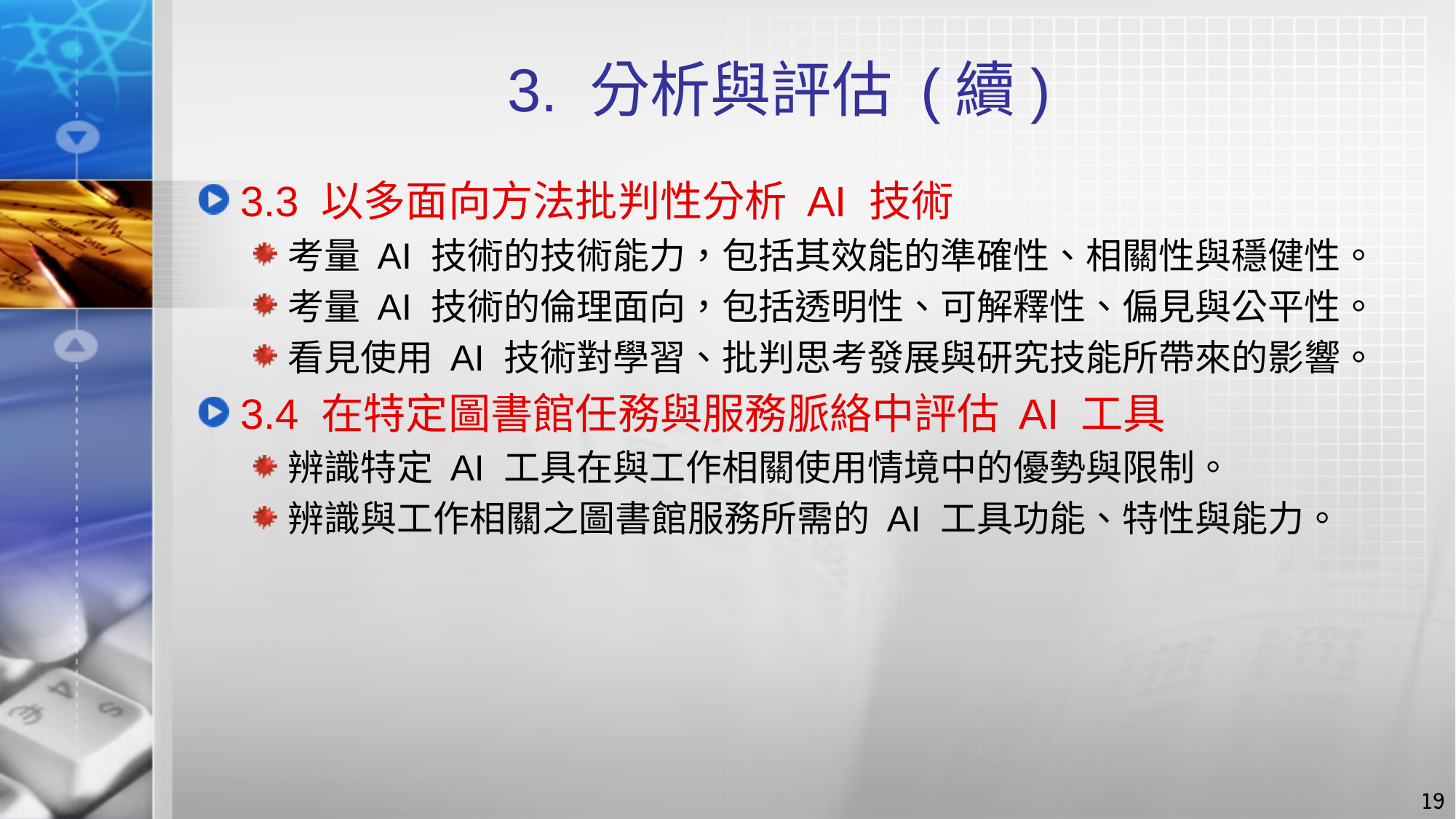

# 3. 分析與評估 (續)
3.3 以多面向方法批判性分析 AI 技術
考量 AI 技術的技術能力，包括其效能的準確性、相關性與穩健性。
考量 AI 技術的倫理面向，包括透明性、可解釋性、偏見與公平性。
看見使用 AI 技術對學習、批判思考發展與研究技能所帶來的影響。
3.4 在特定圖書館任務與服務脈絡中評估 AI 工具
辨識特定 AI 工具在與工作相關使用情境中的優勢與限制。
辨識與工作相關之圖書館服務所需的 AI 工具功能、特性與能力。
19